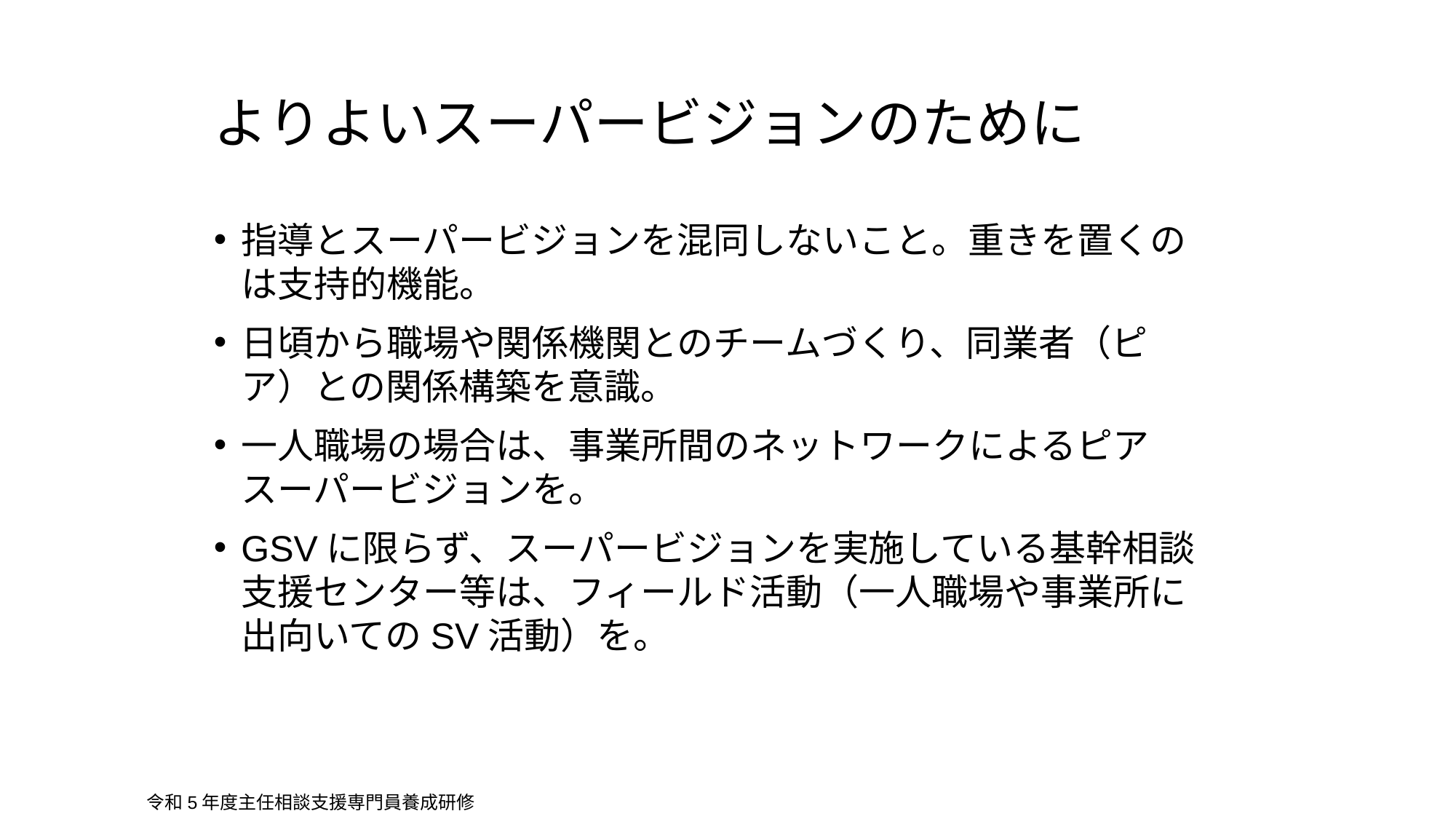

# よりよいスーパービジョンのために
指導とスーパービジョンを混同しないこと。重きを置くのは支持的機能。
日頃から職場や関係機関とのチームづくり、同業者（ピア）との関係構築を意識。
一人職場の場合は、事業所間のネットワークによるピアスーパービジョンを。
GSVに限らず、スーパービジョンを実施している基幹相談支援センター等は、フィールド活動（一人職場や事業所に出向いてのSV活動）を。
令和5年度主任相談支援専門員養成研修